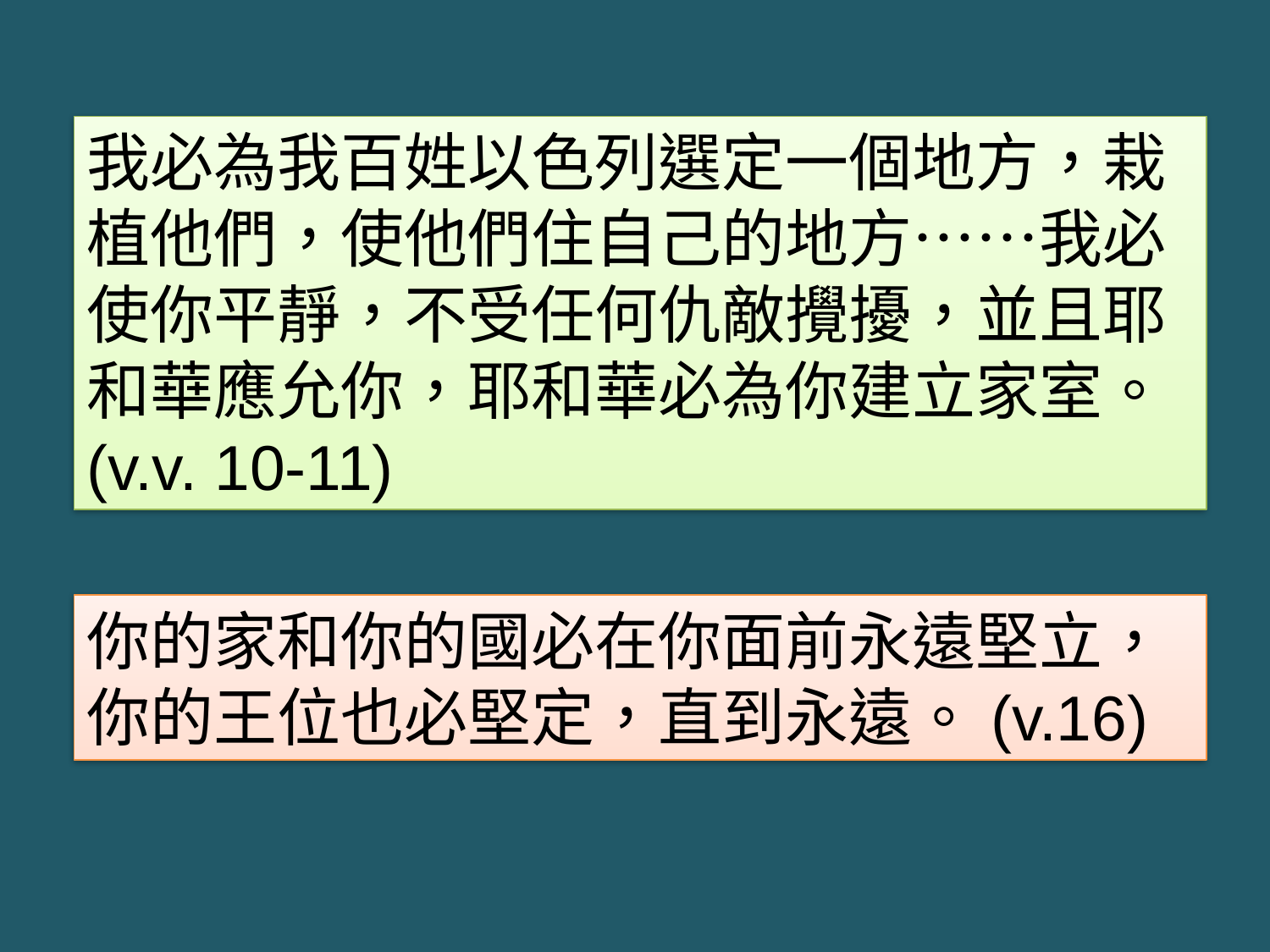

我必為我百姓以色列選定一個地方，栽植他們，使他們住自己的地方……我必使你平靜，不受任何仇敵攪擾，並且耶和華應允你，耶和華必為你建立家室。(v.v. 10-11)
你的家和你的國必在你面前永遠堅立，你的王位也必堅定，直到永遠。(v.16)